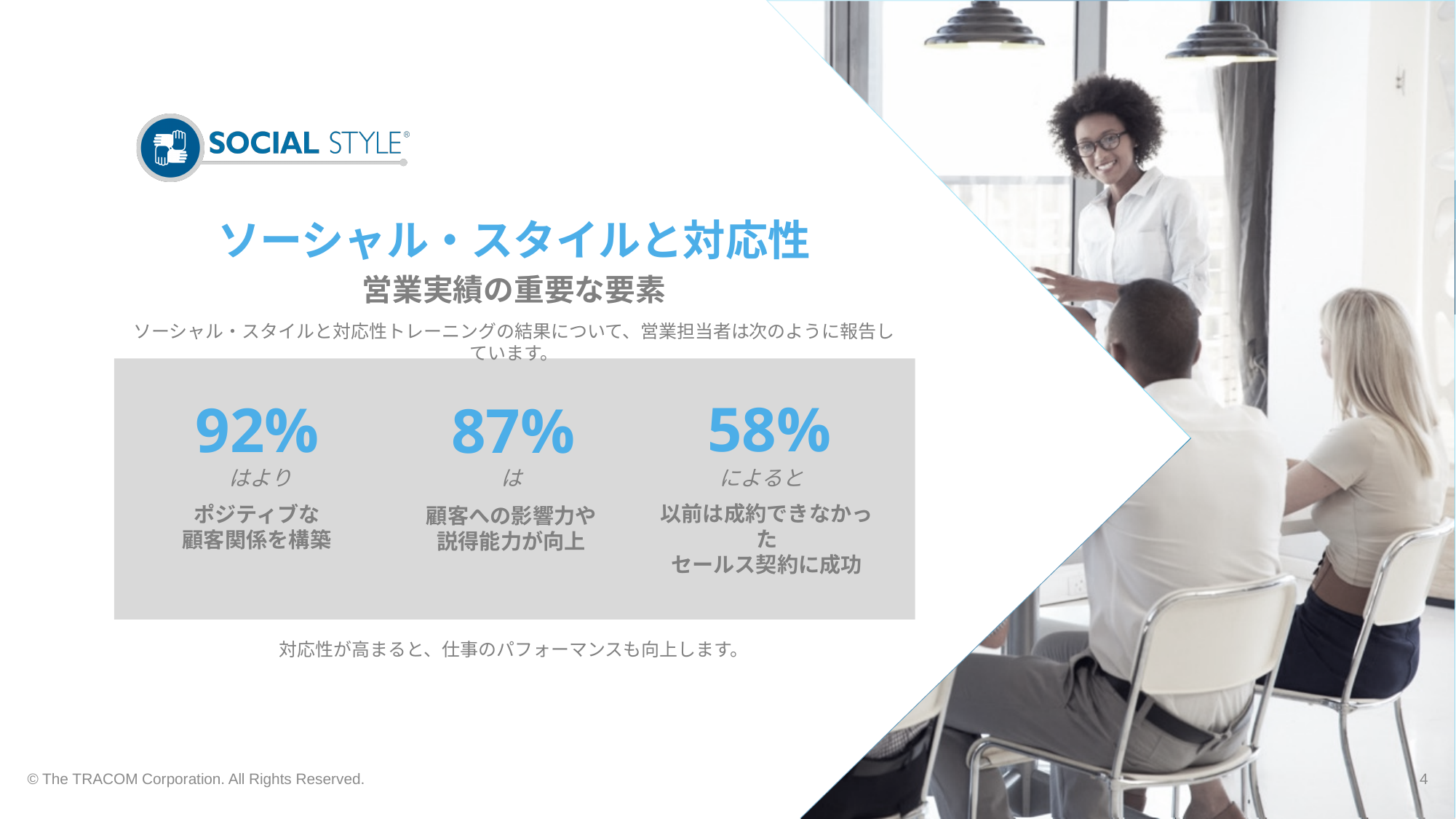

ソーシャル・スタイルと対応性
営業実績の重要な要素
ソーシャル・スタイルと対応性トレーニングの結果について、営業担当者は次のように報告しています。

58%
92%
87%
はより
によると
は
以前は成約できなかった
セールス契約に成功
ポジティブな
顧客関係を構築
顧客への影響力や説得能力が向上
対応性が高まると、仕事のパフォーマンスも向上します。
© The TRACOM Corporation. All Rights Reserved.
4